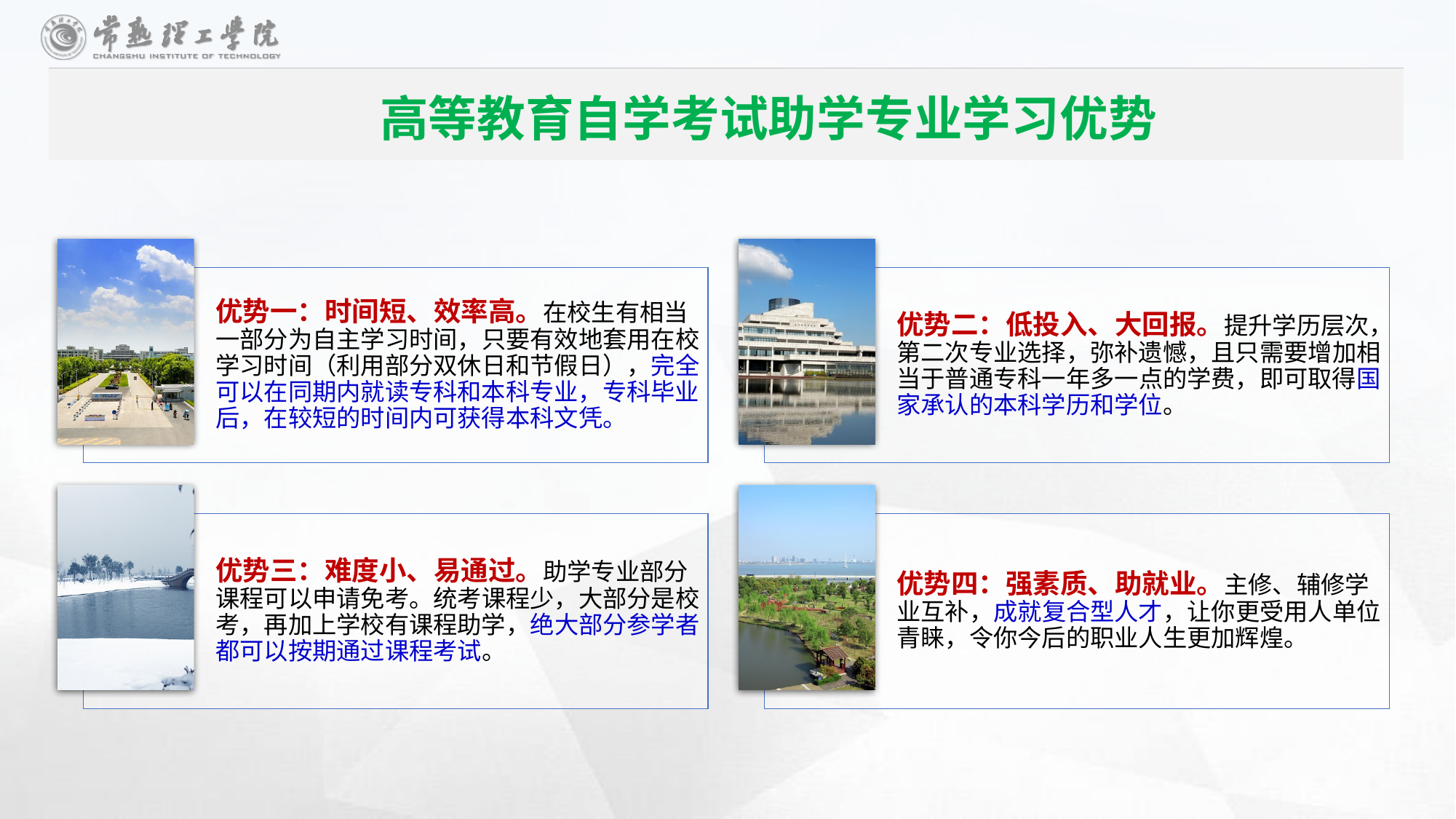

高等教育自学考试助学专业学习优势
优势一：时间短、效率高。在校生有相当一部分为自主学习时间，只要有效地套用在校学习时间（利用部分双休日和节假日），完全可以在同期内就读专科和本科专业，专科毕业后，在较短的时间内可获得本科文凭。
优势二：低投入、大回报。提升学历层次，第二次专业选择，弥补遗憾，且只需要增加相当于普通专科一年多一点的学费，即可取得国家承认的本科学历和学位。
优势三：难度小、易通过。助学专业部分课程可以申请免考。统考课程少，大部分是校考，再加上学校有课程助学，绝大部分参学者都可以按期通过课程考试。
优势四：强素质、助就业。主修、辅修学业互补，成就复合型人才，让你更受用人单位青睐，令你今后的职业人生更加辉煌。